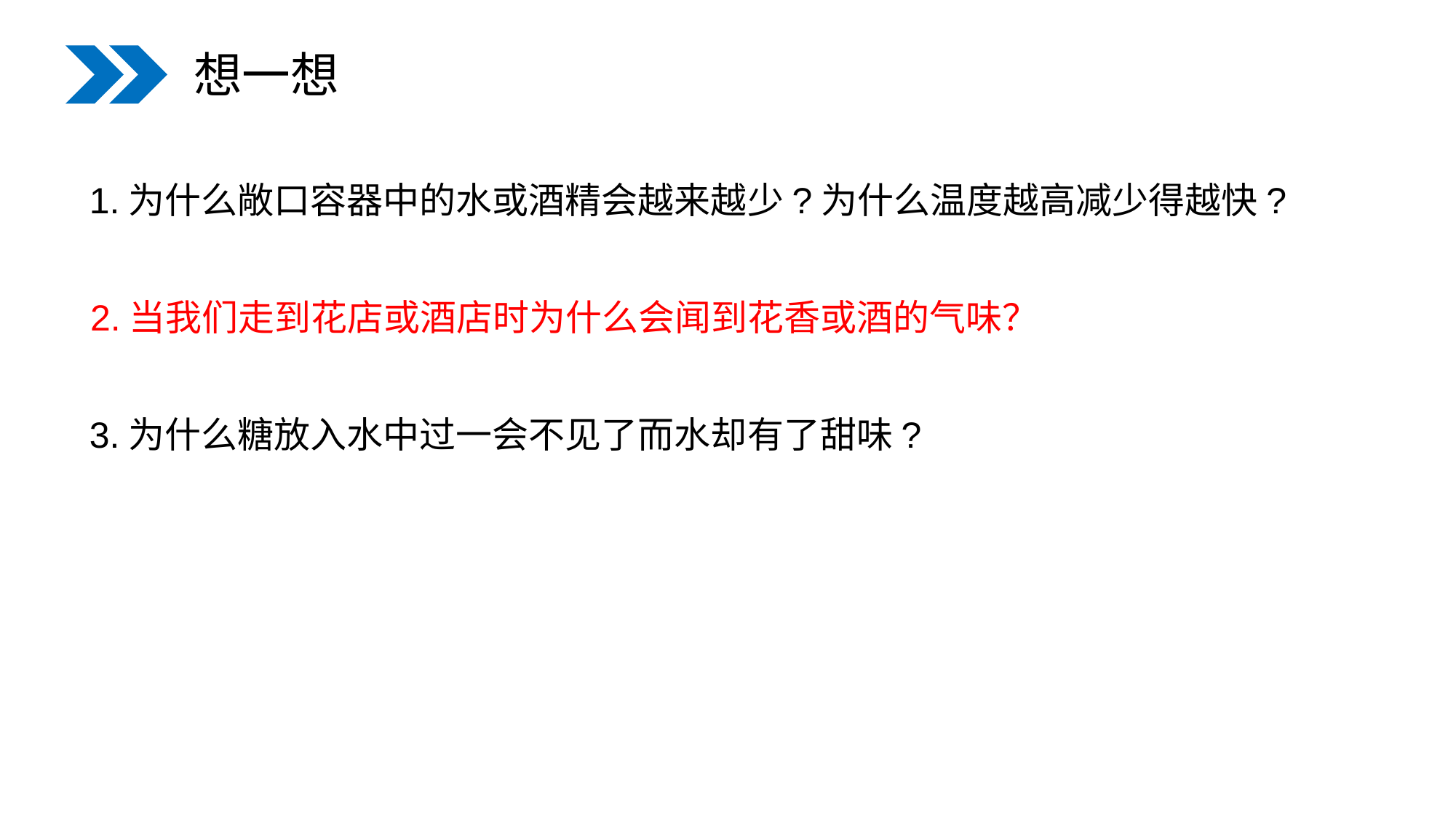

想一想
1.为什么敞口容器中的水或酒精会越来越少?为什么温度越高减少得越快?
2.当我们走到花店或酒店时为什么会闻到花香或酒的气味？
3.为什么糖放入水中过一会不见了而水却有了甜味?
4.湿衣服为什么经太阳晒会变干?
思考：你看到物质的运动了吗？为什么？从而得出什么结论？